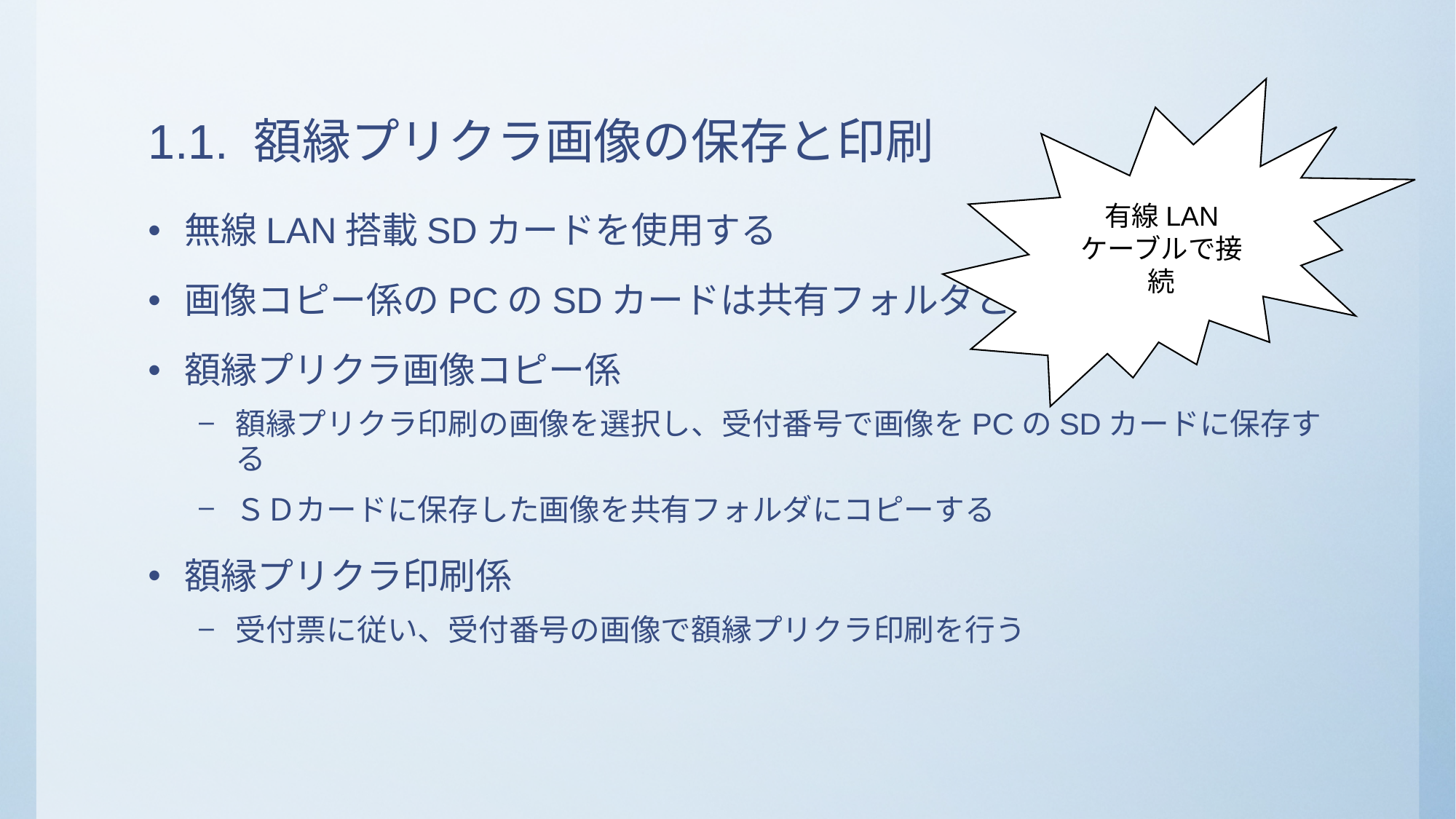

# 1.1. 額縁プリクラ画像の保存と印刷
有線LAN
ケーブルで接続
無線LAN搭載SDカードを使用する
画像コピー係のPCのSDカードは共有フォルダとする
額縁プリクラ画像コピー係
額縁プリクラ印刷の画像を選択し、受付番号で画像をPCのSDカードに保存する
ＳＤカードに保存した画像を共有フォルダにコピーする
額縁プリクラ印刷係
受付票に従い、受付番号の画像で額縁プリクラ印刷を行う